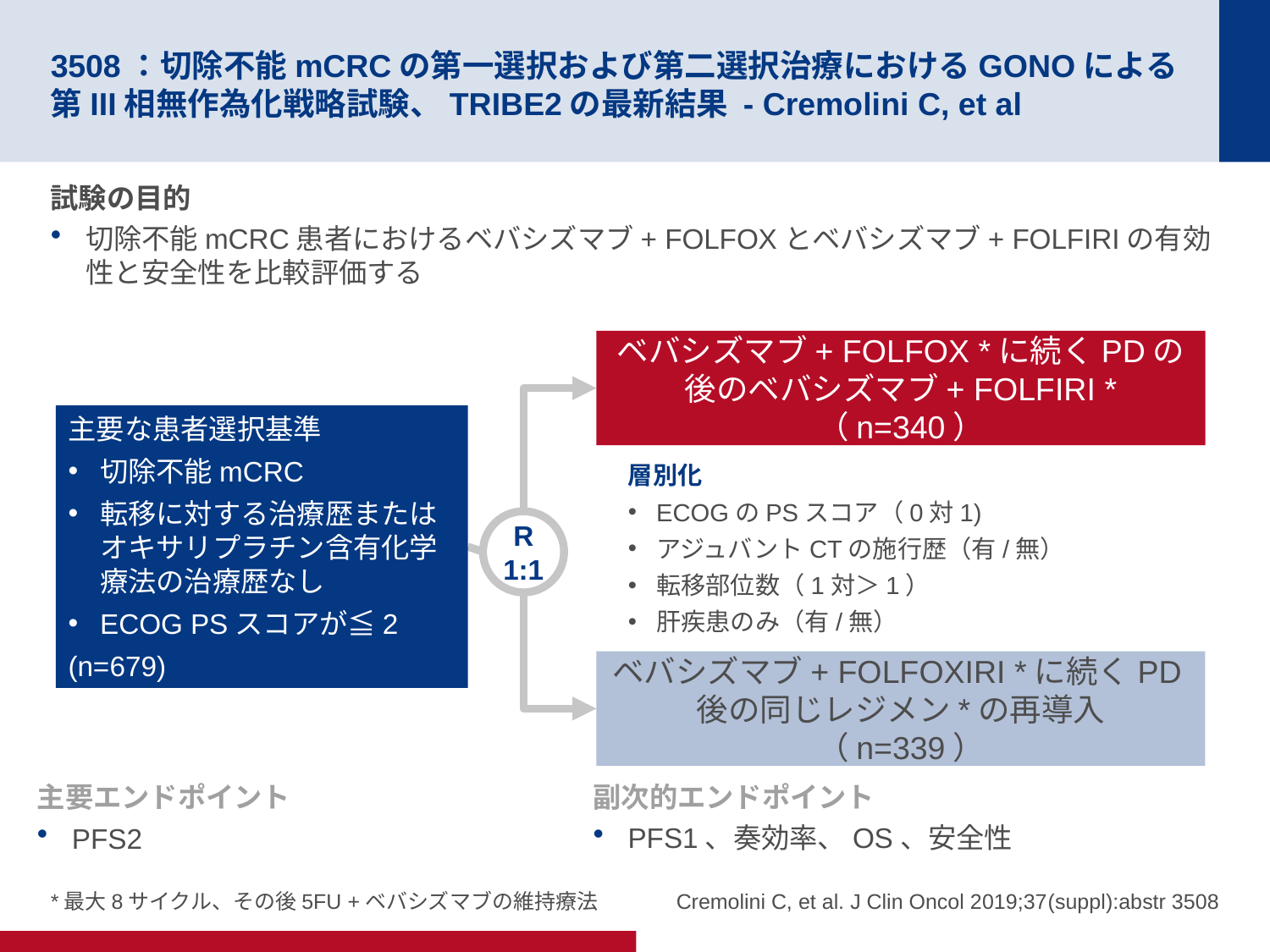

# 3508：切除不能mCRCの第一選択および第二選択治療におけるGONOによる第III相無作為化戦略試験、TRIBE2の最新結果 - Cremolini C, et al
試験の目的
切除不能mCRC患者におけるベバシズマブ+ FOLFOXとベバシズマブ+ FOLFIRIの有効性と安全性を比較評価する
ベバシズマブ+ FOLFOX *に続くPDの後のベバシズマブ+ FOLFIRI *
（n=340）
主要な患者選択基準
切除不能mCRC
転移に対する治療歴またはオキサリプラチン含有化学療法の治療歴なし
ECOG PSスコアが≦2
(n=679)
層別化
ECOGのPSスコア（0対1)
アジュバントCTの施行歴（有/無）
転移部位数（1対＞1）
肝疾患のみ（有/無）

R
1:1
ベバシズマブ+ FOLFOXIRI *に続くPD後の同じレジメン*の再導入
（n=339）
主要エンドポイント
PFS2

副次的エンドポイント
PFS1、奏効率、OS、安全性
*最大8サイクル、その後5FU +ベバシズマブの維持療法
Cremolini C, et al. J Clin Oncol 2019;37(suppl):abstr 3508